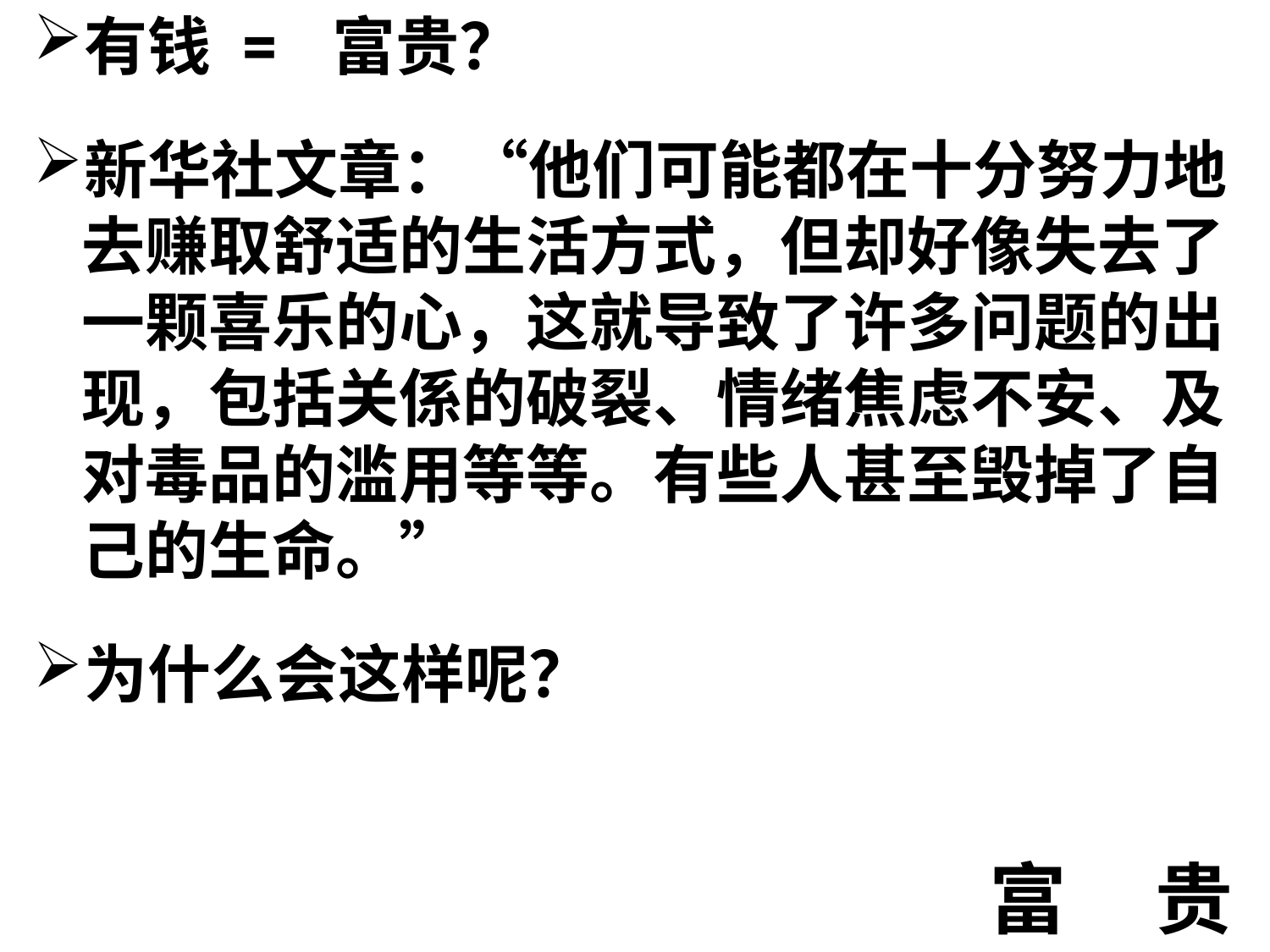

有钱 = 富贵？

新华社文章：“他们可能都在十分努力地去赚取舒适的生活方式，但却好像失去了一颗喜乐的心，这就导致了许多问题的出现，包括关係的破裂、情绪焦虑不安、及对毒品的滥用等等。有些人甚至毁掉了自己的生命。”

为什么会这样呢？
# 富     贵